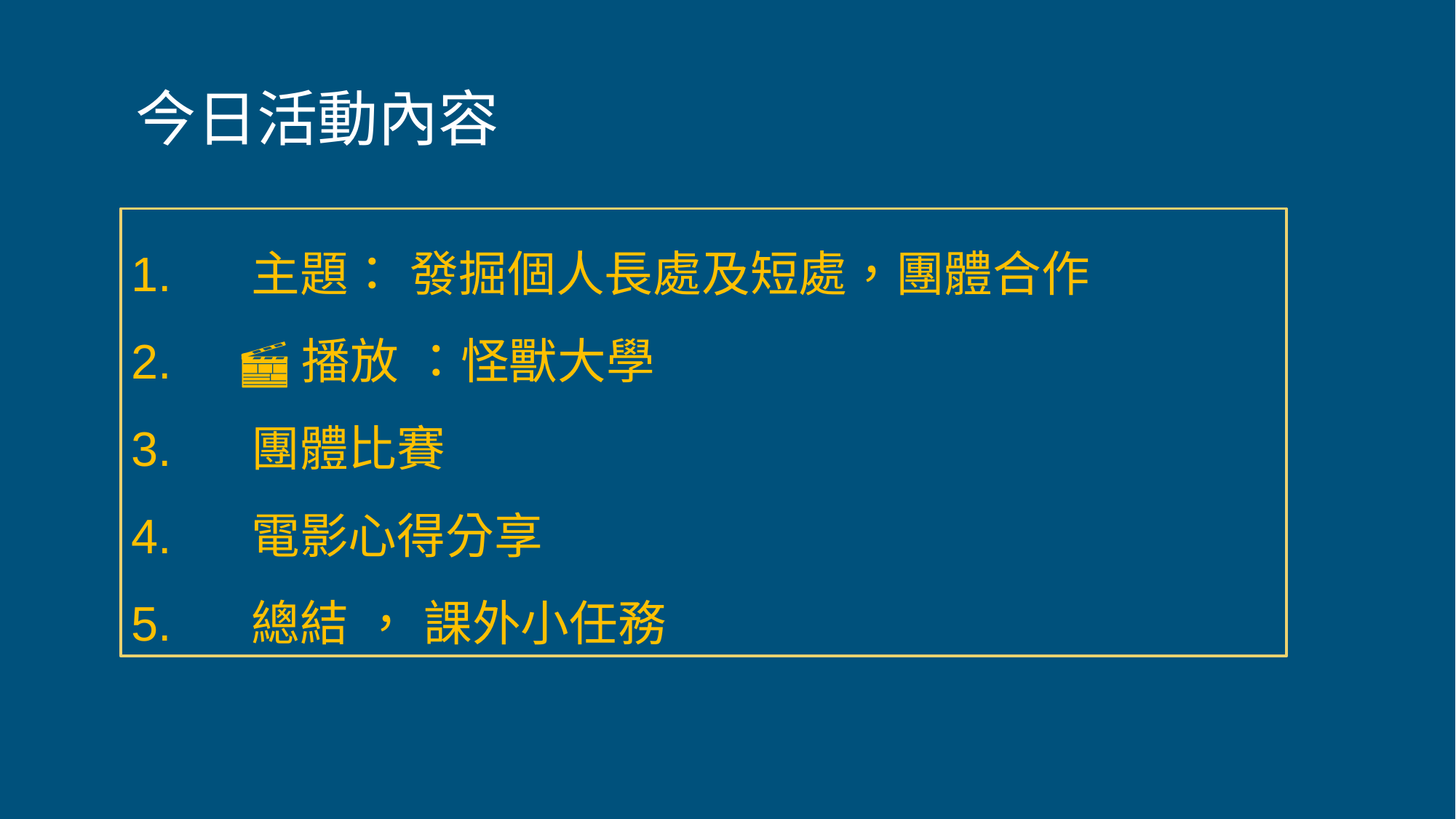

# 今日活動內容
     主題： 發掘個人長處及短處，團體合作
     🎬播放 ：怪獸大學
     團體比賽
     電影心得分享總部控制中心
     總結 ， 課外小任務